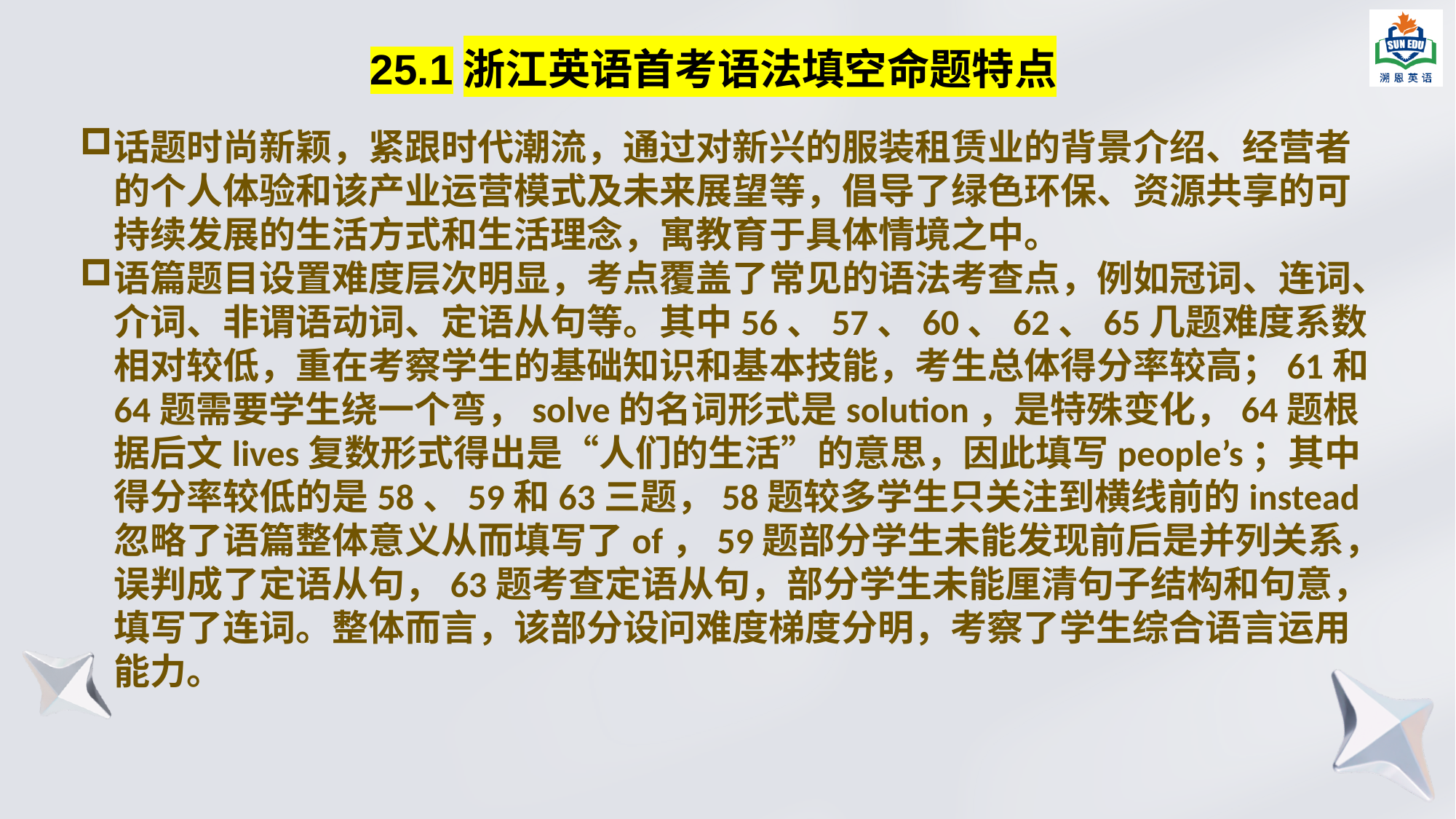

25.1浙江英语首考语法填空命题特点
话题时尚新颖，紧跟时代潮流，通过对新兴的服装租赁业的背景介绍、经营者的个人体验和该产业运营模式及未来展望等，倡导了绿色环保、资源共享的可持续发展的生活方式和生活理念，寓教育于具体情境之中。
语篇题目设置难度层次明显，考点覆盖了常见的语法考查点，例如冠词、连词、介词、非谓语动词、定语从句等。其中56、57、60、62、65几题难度系数相对较低，重在考察学生的基础知识和基本技能，考生总体得分率较高；61和64题需要学生绕一个弯，solve的名词形式是solution，是特殊变化，64题根据后文lives复数形式得出是“人们的生活”的意思，因此填写people’s；其中得分率较低的是58、59和63三题，58题较多学生只关注到横线前的instead忽略了语篇整体意义从而填写了of，59题部分学生未能发现前后是并列关系，误判成了定语从句，63题考查定语从句，部分学生未能厘清句子结构和句意，填写了连词。整体而言，该部分设问难度梯度分明，考察了学生综合语言运用能力。

8